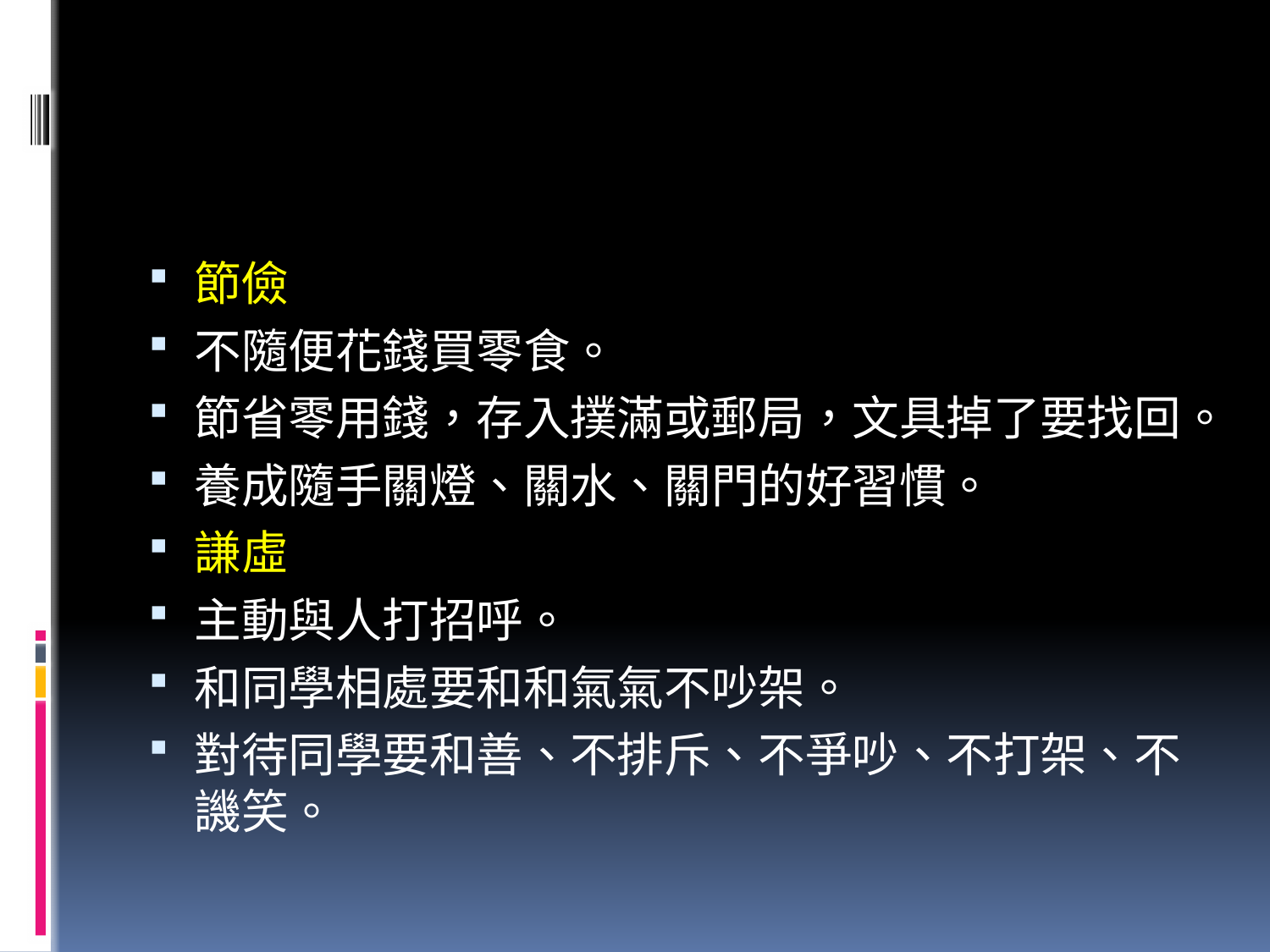

#
節儉
不隨便花錢買零食。
節省零用錢，存入撲滿或郵局，文具掉了要找回。
養成隨手關燈、關水、關門的好習慣。
謙虛
主動與人打招呼。
和同學相處要和和氣氣不吵架。
對待同學要和善、不排斥、不爭吵、不打架、不譏笑。